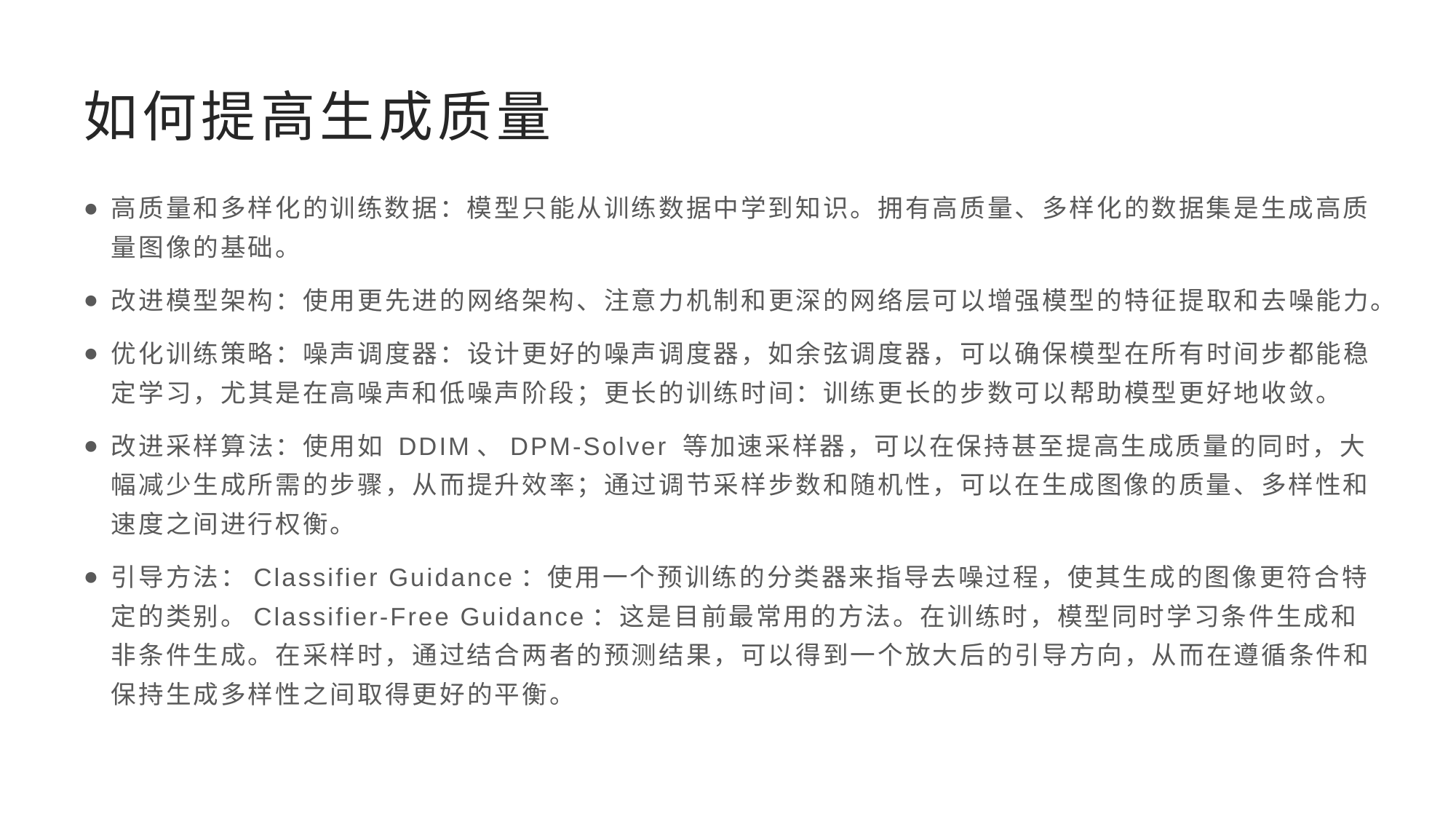

# 如何提高生成质量
高质量和多样化的训练数据：模型只能从训练数据中学到知识。拥有高质量、多样化的数据集是生成高质量图像的基础。
改进模型架构：使用更先进的网络架构、注意力机制和更深的网络层可以增强模型的特征提取和去噪能力。
优化训练策略：噪声调度器：设计更好的噪声调度器，如余弦调度器，可以确保模型在所有时间步都能稳定学习，尤其是在高噪声和低噪声阶段；更长的训练时间：训练更长的步数可以帮助模型更好地收敛。
改进采样算法：使用如 DDIM、DPM-Solver 等加速采样器，可以在保持甚至提高生成质量的同时，大幅减少生成所需的步骤，从而提升效率；通过调节采样步数和随机性，可以在生成图像的质量、多样性和速度之间进行权衡。
引导方法：Classifier Guidance：使用一个预训练的分类器来指导去噪过程，使其生成的图像更符合特定的类别。Classifier-Free Guidance：这是目前最常用的方法。在训练时，模型同时学习条件生成和非条件生成。在采样时，通过结合两者的预测结果，可以得到一个放大后的引导方向，从而在遵循条件和保持生成多样性之间取得更好的平衡。